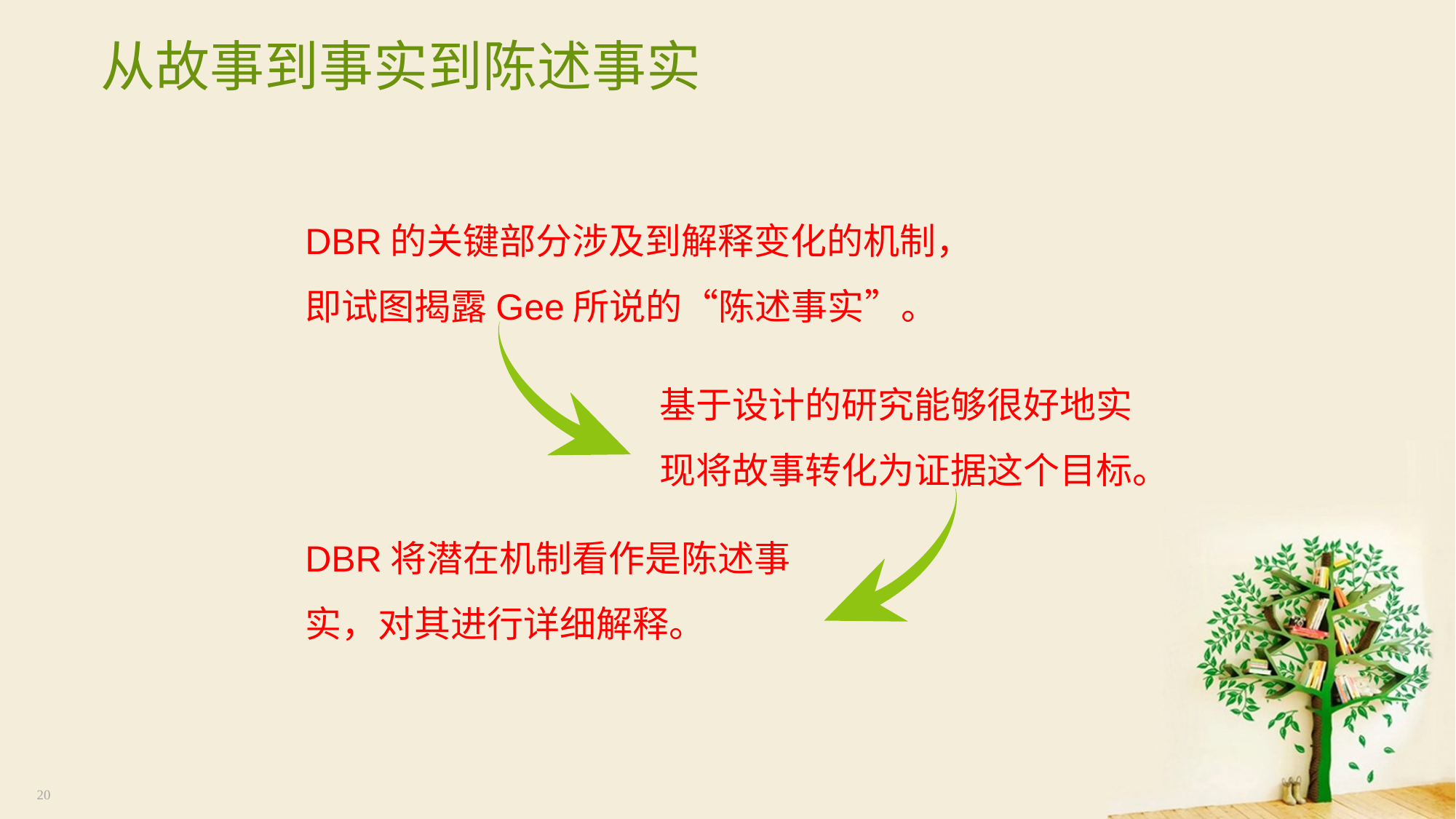

# 从故事到事实到陈述事实
DBR的关键部分涉及到解释变化的机制，即试图揭露Gee所说的“陈述事实”。

基于设计的研究能够很好地实现将故事转化为证据这个目标。

DBR将潜在机制看作是陈述事实，对其进行详细解释。
20